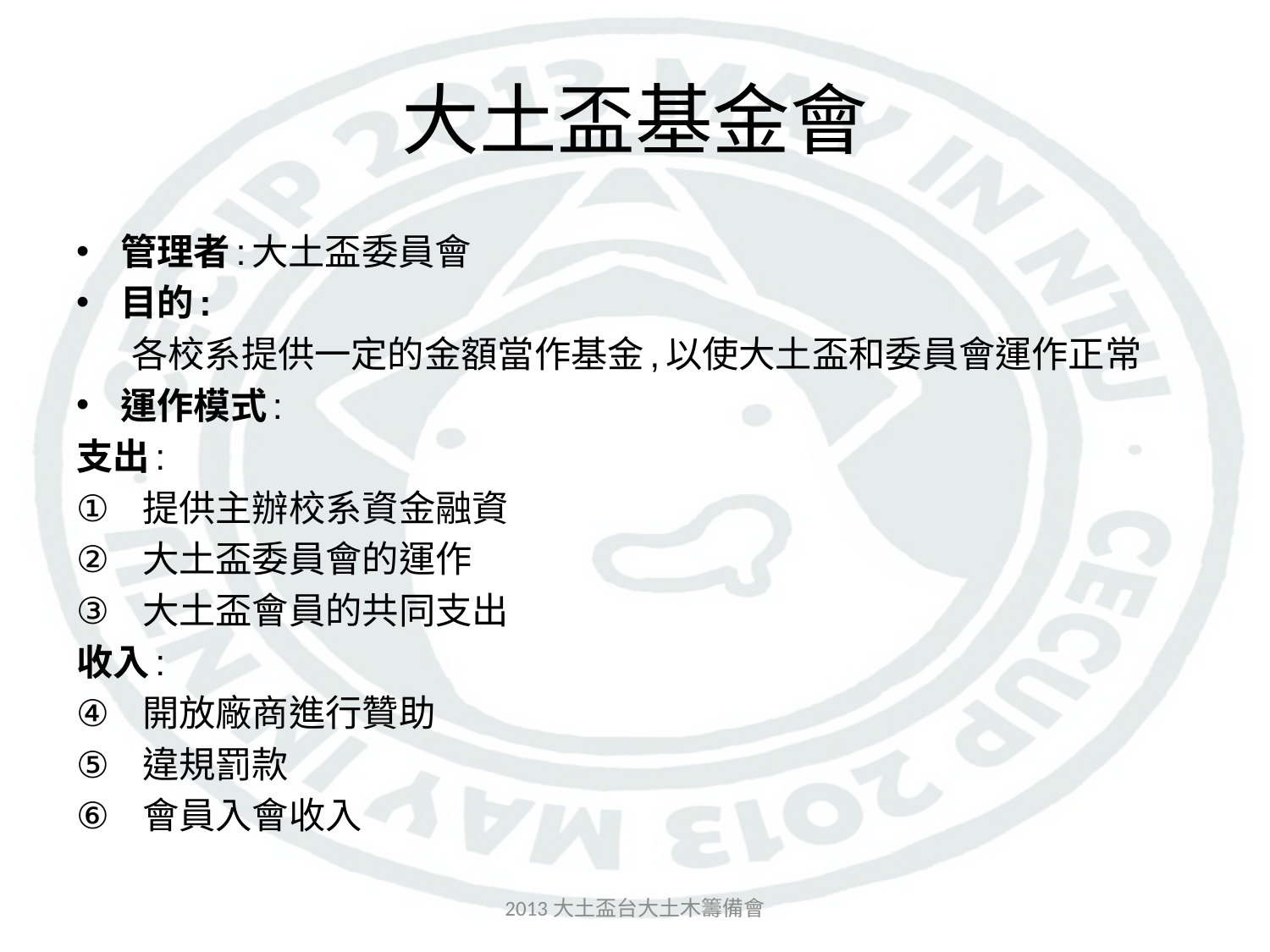

# 大土盃基金會
管理者:大土盃委員會
目的:
      各校系提供一定的金額當作基金,以使大土盃和委員會運作正常
運作模式:
支出:
提供主辦校系資金融資
大土盃委員會的運作
大土盃會員的共同支出
收入:
開放廠商進行贊助
違規罰款
會員入會收入

2013大土盃台大土木籌備會